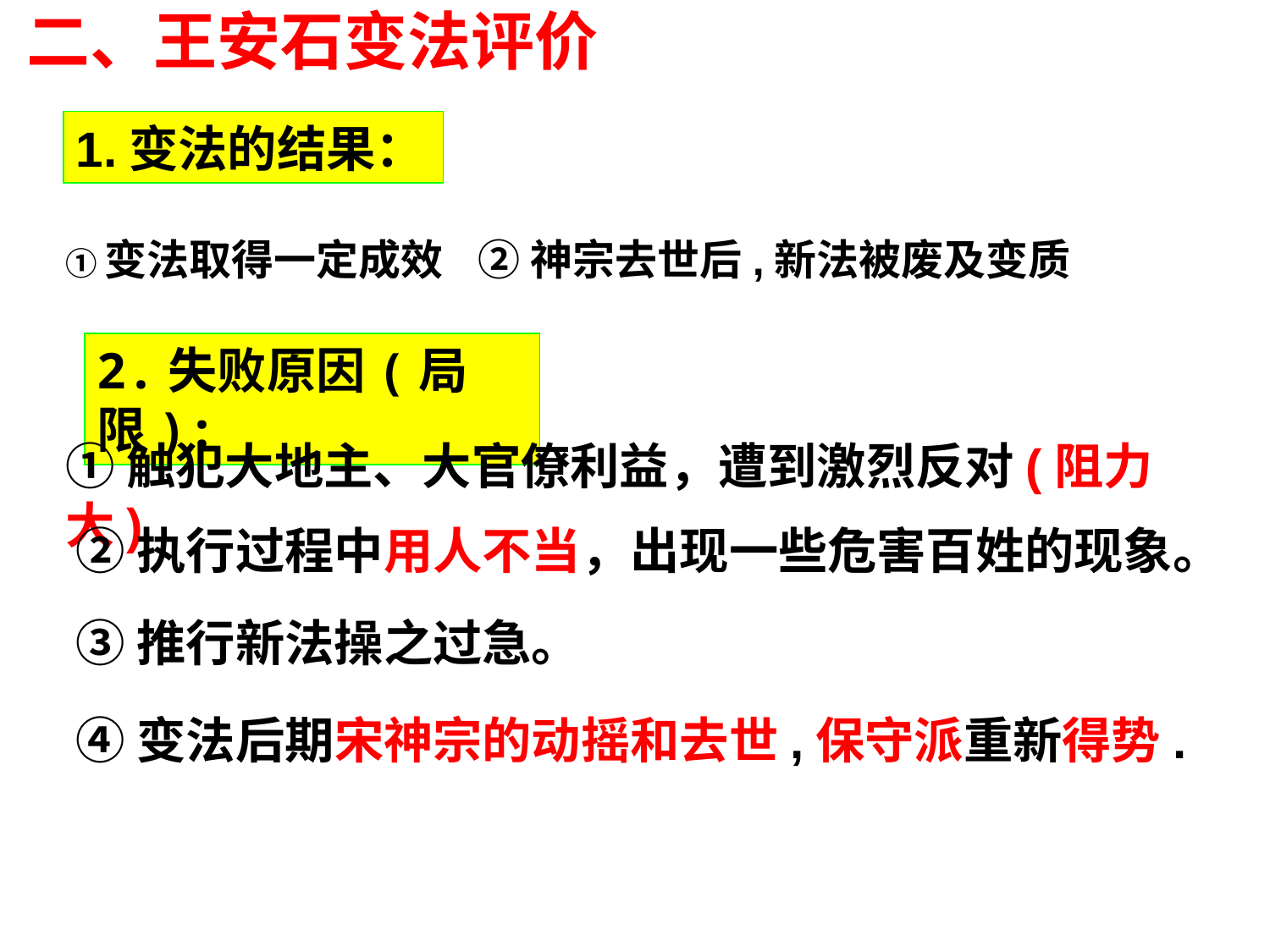

二、王安石变法评价
1.变法的结果：
①变法取得一定成效
②神宗去世后,新法被废及变质
2.失败原因(局限):
①触犯大地主、大官僚利益，遭到激烈反对(阻力大)
②执行过程中用人不当，出现一些危害百姓的现象。
③推行新法操之过急。
④变法后期宋神宗的动摇和去世,保守派重新得势.